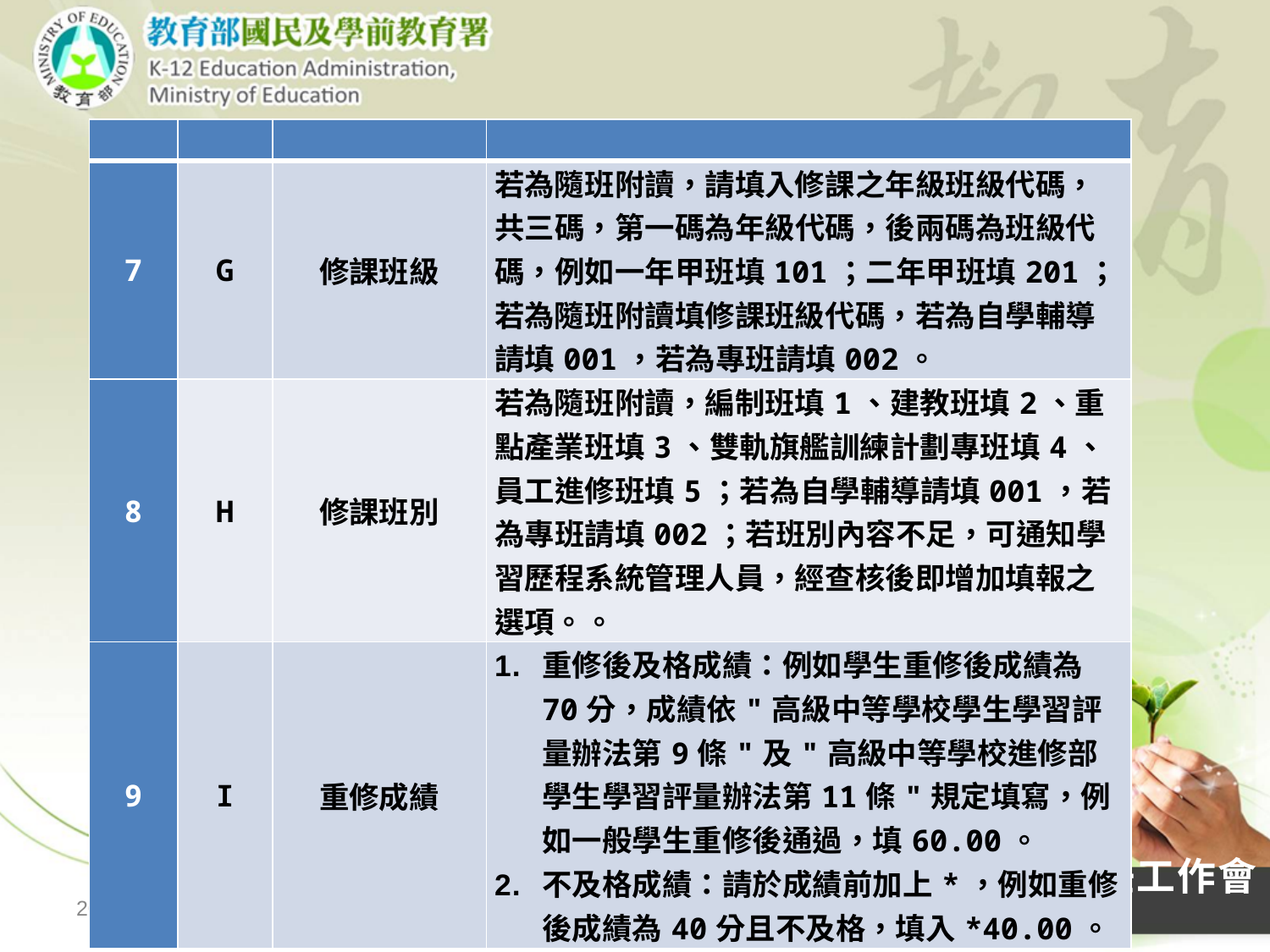

|  |  |  |  |
| --- | --- | --- | --- |
| 7 | G | 修課班級 | 若為隨班附讀，請填入修課之年級班級代碼，共三碼，第一碼為年級代碼，後兩碼為班級代碼，例如一年甲班填101；二年甲班填201；若為隨班附讀填修課班級代碼，若為自學輔導請填001，若為專班請填002。 |
| 8 | H | 修課班別 | 若為隨班附讀，編制班填1、建教班填2、重點產業班填3、雙軌旗艦訓練計劃專班填4、員工進修班填5；若為自學輔導請填001，若為專班請填002；若班別內容不足，可通知學習歷程系統管理人員，經查核後即增加填報之選項。。 |
| 9 | I | 重修成績 | 重修後及格成績：例如學生重修後成績為70分，成績依"高級中等學校學生學習評量辦法第9條"及"高級中等學校進修部學生學習評量辦法第11條"規定填寫，例如一般學生重修後通過，填60.00。 不及格成績：請於成績前加上\*，例如重修後成績為40分且不及格，填入\*40.00。 |
104學年度全國高級中等學校教務主任工作會議
2015/10/8
北區校長會議-1030819
27